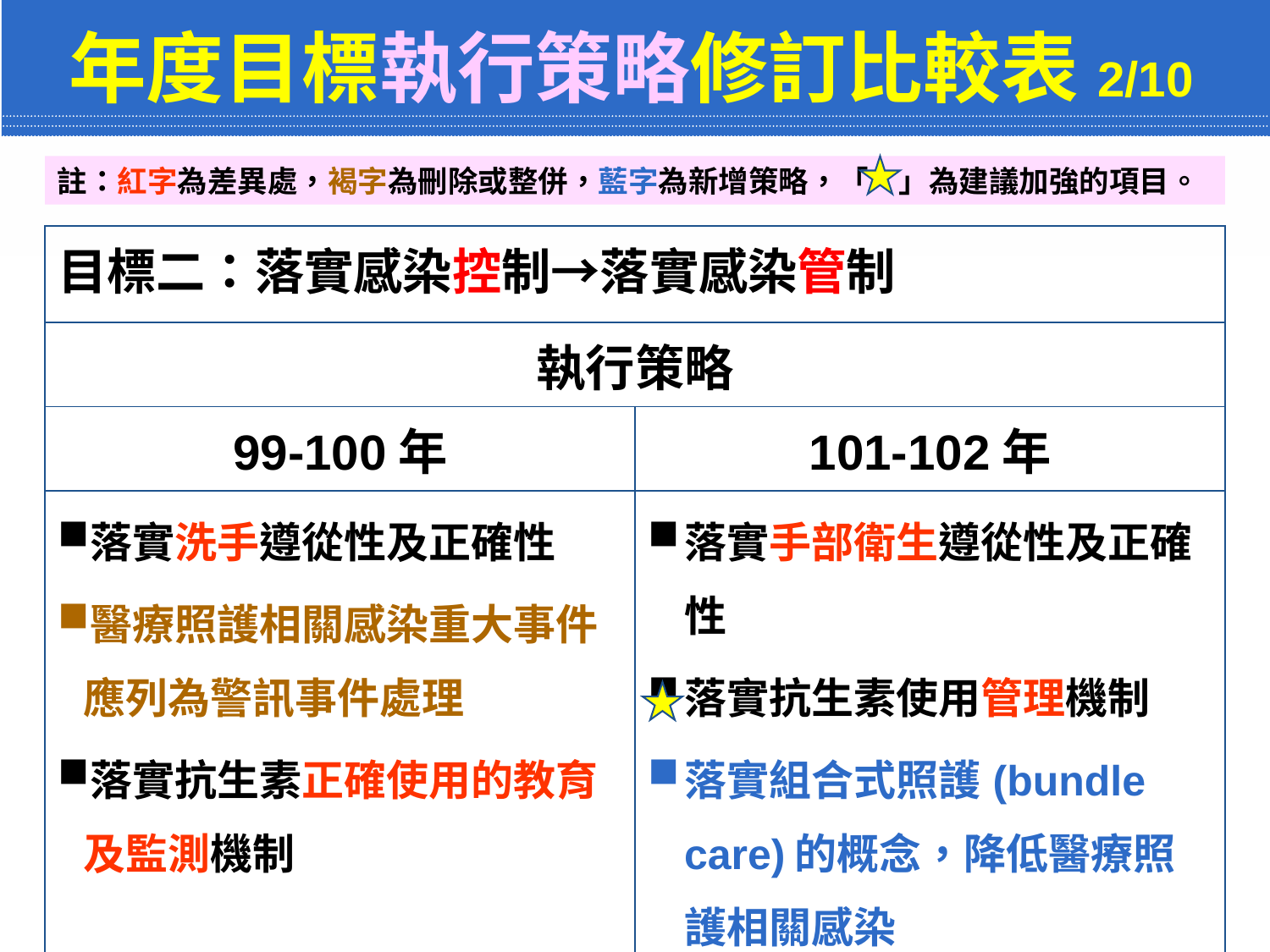

# 年度目標執行策略修訂比較表2/10
註：紅字為差異處，褐字為刪除或整併，藍字為新增策略，「　」為建議加強的項目。

| 目標二：落實感染控制→落實感染管制 |  |
| --- | --- |
| 執行策略 |  |
| 99-100年 | 101-102年 |
| 落實洗手遵從性及正確性 醫療照護相關感染重大事件應列為警訊事件處理 落實抗生素正確使用的教育及監測機制 | 落實手部衛生遵從性及正確性 落實抗生素使用管理機制 落實組合式照護(bundle care)的概念，降低醫療照護相關感染 |